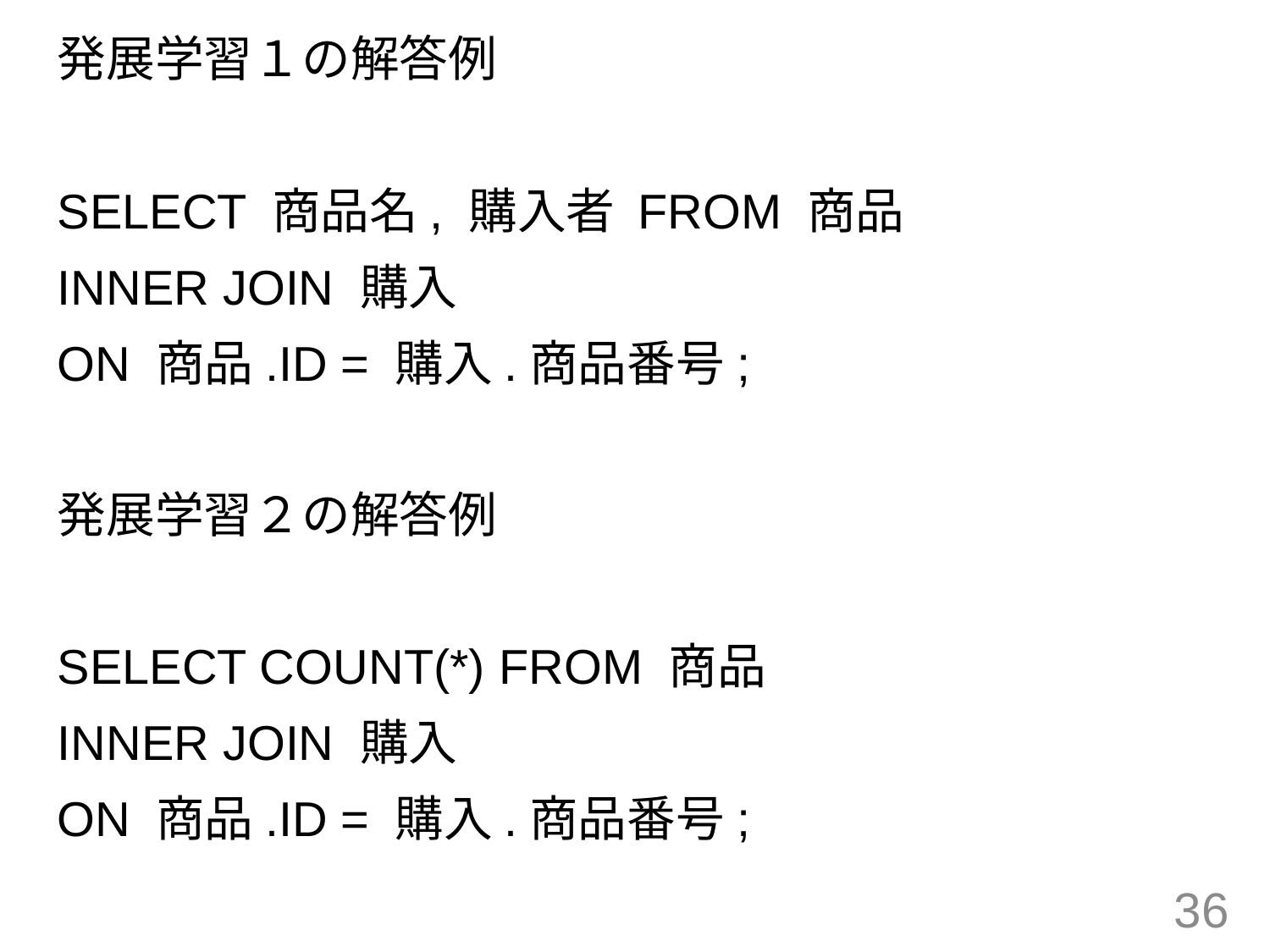

発展学習１の解答例

SELECT 商品名, 購入者 FROM 商品
INNER JOIN 購入
ON 商品.ID = 購入.商品番号;

発展学習２の解答例

SELECT COUNT(*) FROM 商品
INNER JOIN 購入
ON 商品.ID = 購入.商品番号;
36